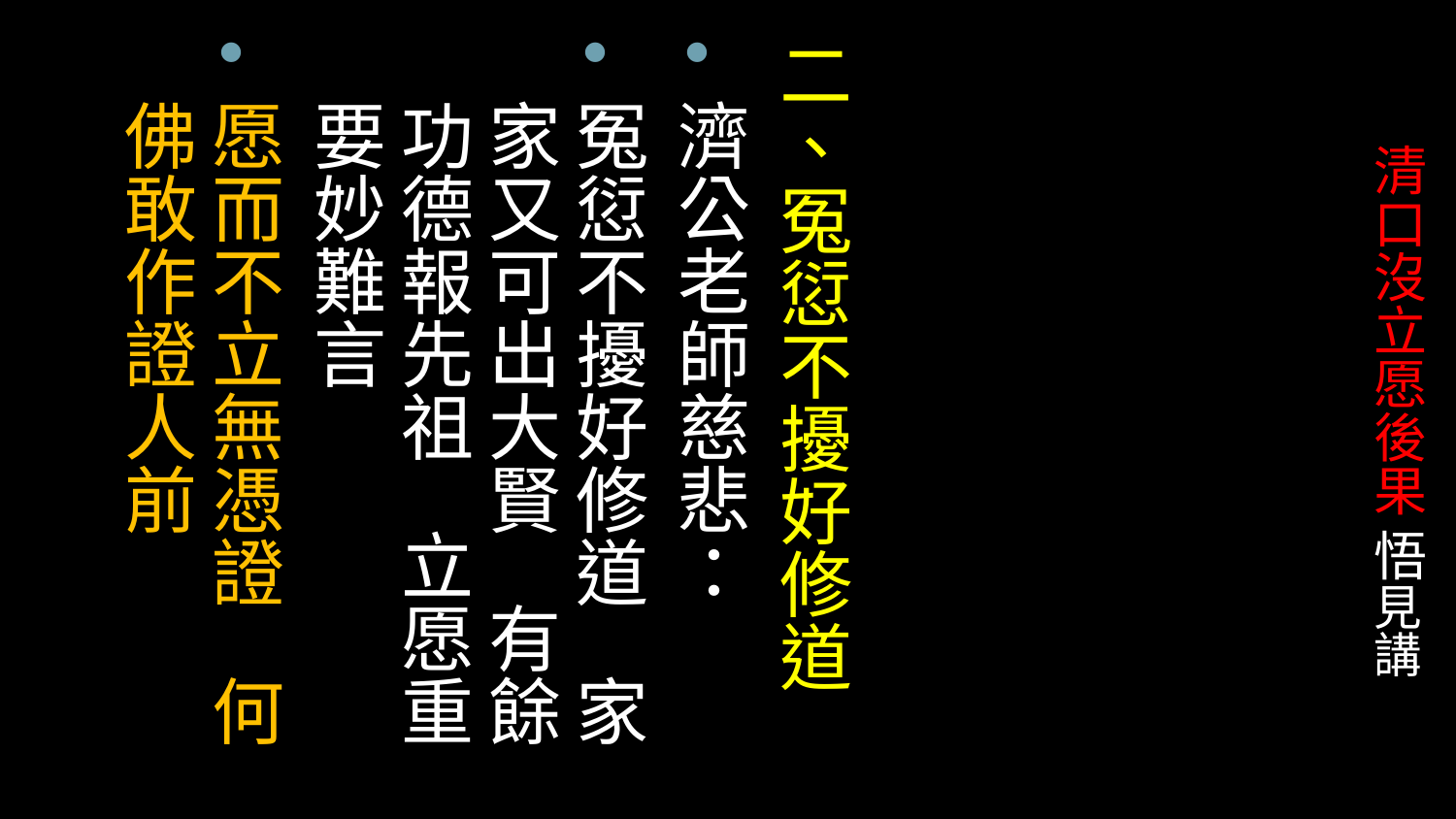

二、冤愆不擾好修道
濟公老師慈悲：
冤愆不擾好修道    家家又可出大賢    有餘功德報先祖    立愿重要妙難言
愿而不立無憑證    何佛敢作證人前

# 清口沒立愿後果 悟見講